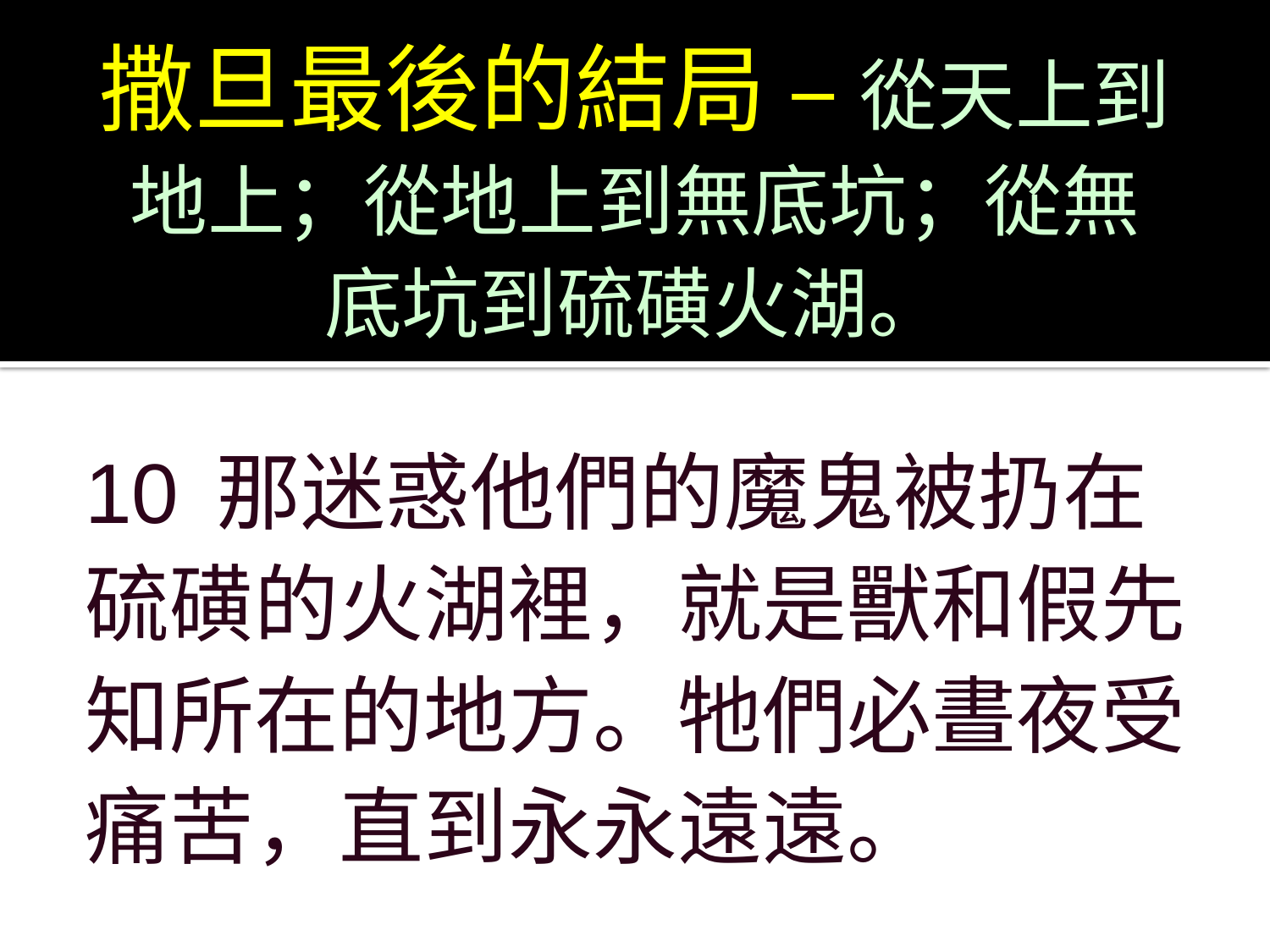

# 撒旦最後的結局 – 從天上到地上；從地上到無底坑；從無底坑到硫磺火湖。
10 那迷惑他們的魔鬼被扔在硫磺的火湖裡，就是獸和假先知所在的地方。牠們必晝夜受痛苦，直到永永遠遠。